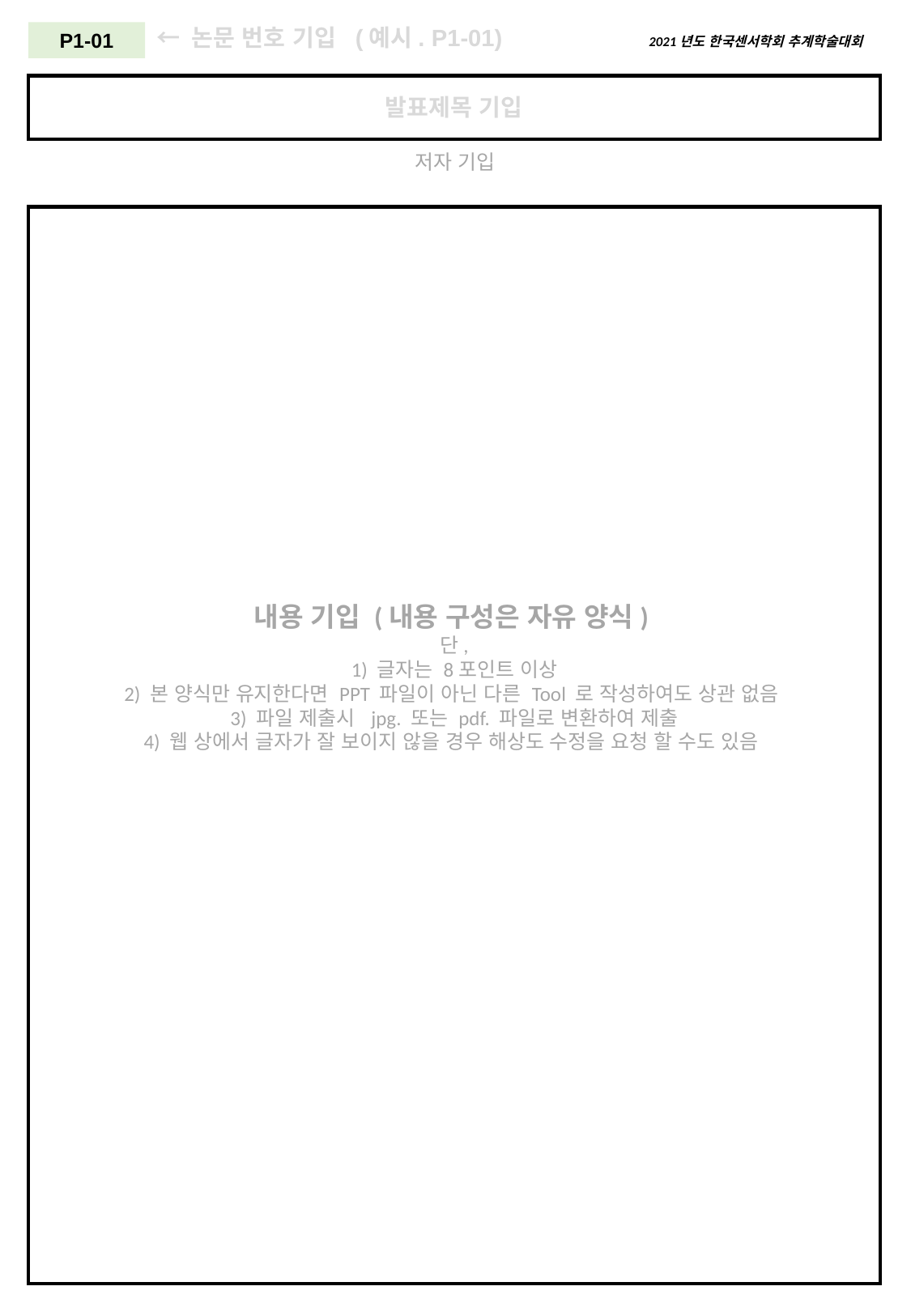

← 논문 번호 기입  (예시. P1-01)
P1-01
2021년도 한국센서학회 추계학술대회

발표제목 기입
저자 기입

내용 기입 (내용 구성은 자유 양식)
단,
1) 글자는 8포인트 이상
2) 본 양식만 유지한다면 PPT 파일이 아닌 다른 Tool 로 작성하여도 상관 없음
3) 파일 제출시  jpg. 또는 pdf. 파일로 변환하여 제출
4) 웹 상에서 글자가 잘 보이지 않을 경우 해상도 수정을 요청 할 수도 있음